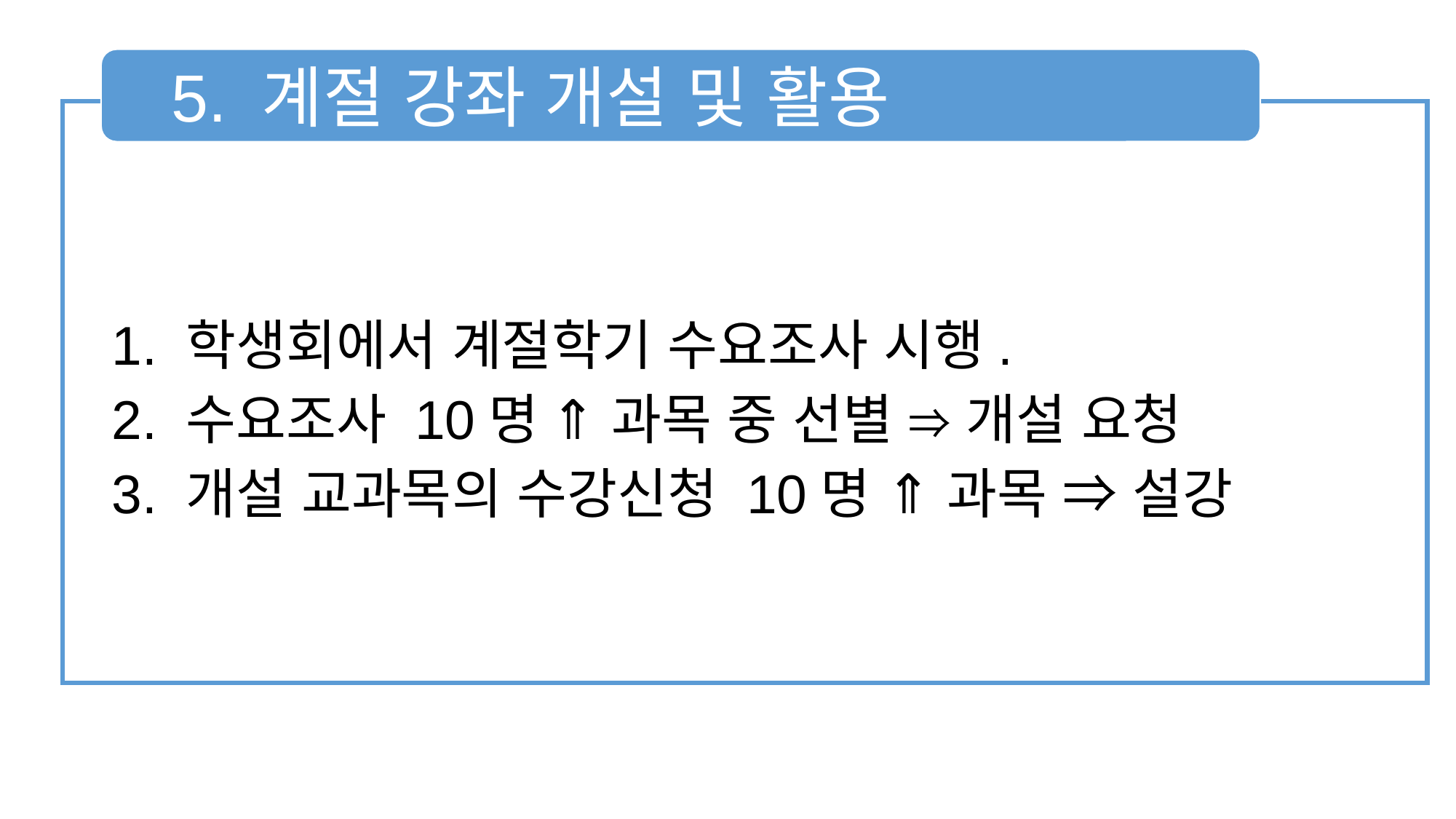

5. 계절 강좌 개설 및 활용

1. 학생회에서 계절학기 수요조사 시행.
2. 수요조사 10명 ⇑ 과목 중 선별 ⇒ 개설 요청
3. 개설 교과목의 수강신청 10명 ⇑ 과목 ⇒ 설강